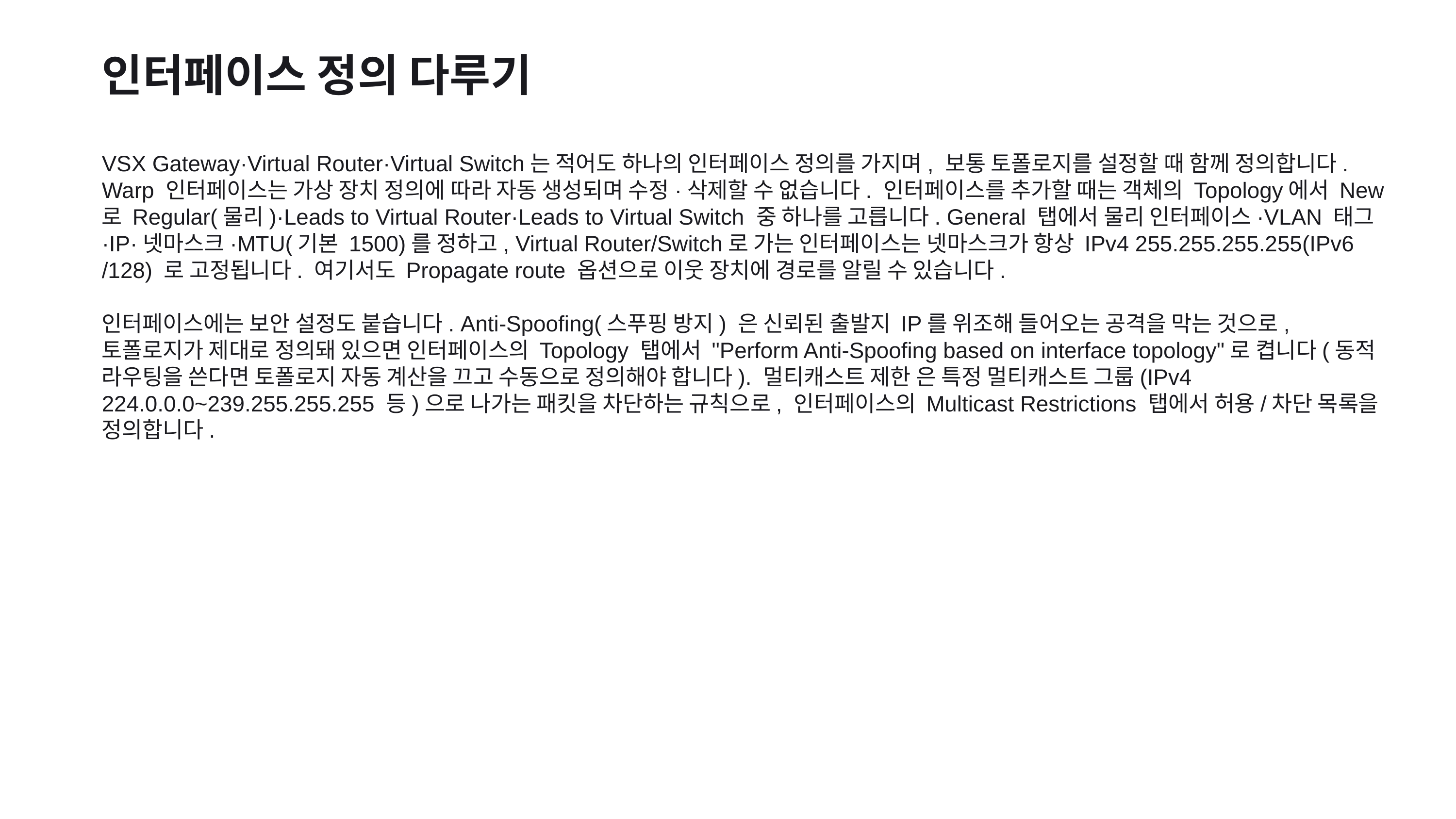

인터페이스 정의 다루기
VSX Gateway·Virtual Router·Virtual Switch는 적어도 하나의 인터페이스 정의를 가지며, 보통 토폴로지를 설정할 때 함께 정의합니다. Warp 인터페이스는 가상 장치 정의에 따라 자동 생성되며 수정·삭제할 수 없습니다. 인터페이스를 추가할 때는 객체의 Topology에서 New로 Regular(물리)·Leads to Virtual Router·Leads to Virtual Switch 중 하나를 고릅니다. General 탭에서 물리 인터페이스·VLAN 태그·IP·넷마스크·MTU(기본 1500)를 정하고, Virtual Router/Switch로 가는 인터페이스는 넷마스크가 항상 IPv4 255.255.255.255(IPv6 /128) 로 고정됩니다. 여기서도 Propagate route 옵션으로 이웃 장치에 경로를 알릴 수 있습니다.

인터페이스에는 보안 설정도 붙습니다. Anti-Spoofing(스푸핑 방지) 은 신뢰된 출발지 IP를 위조해 들어오는 공격을 막는 것으로, 토폴로지가 제대로 정의돼 있으면 인터페이스의 Topology 탭에서 "Perform Anti-Spoofing based on interface topology"로 켭니다(동적 라우팅을 쓴다면 토폴로지 자동 계산을 끄고 수동으로 정의해야 합니다). 멀티캐스트 제한 은 특정 멀티캐스트 그룹(IPv4 224.0.0.0~239.255.255.255 등)으로 나가는 패킷을 차단하는 규칙으로, 인터페이스의 Multicast Restrictions 탭에서 허용/차단 목록을 정의합니다.